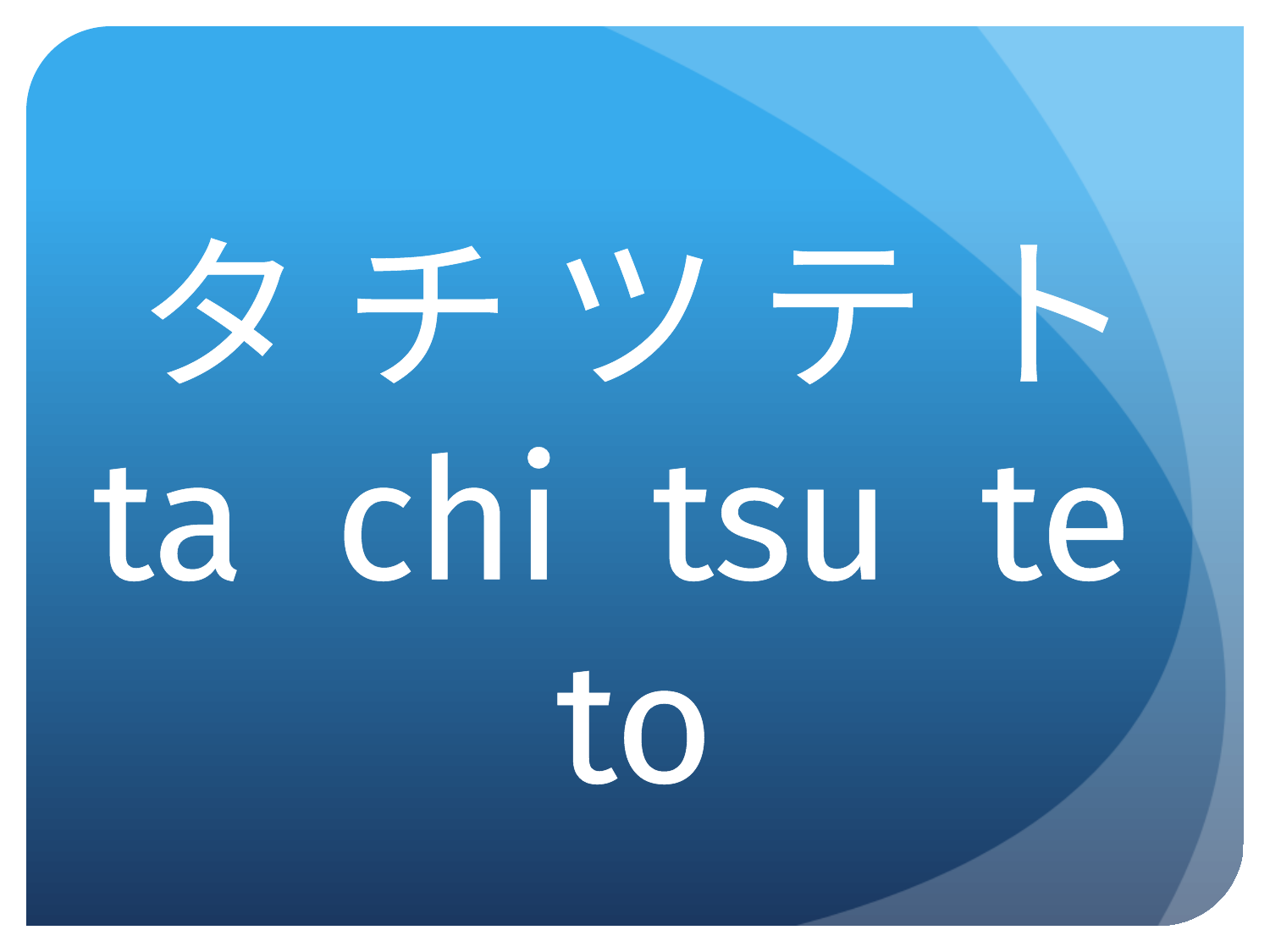

タ チ ツ テ ト
ta  chi  tsu  te  to